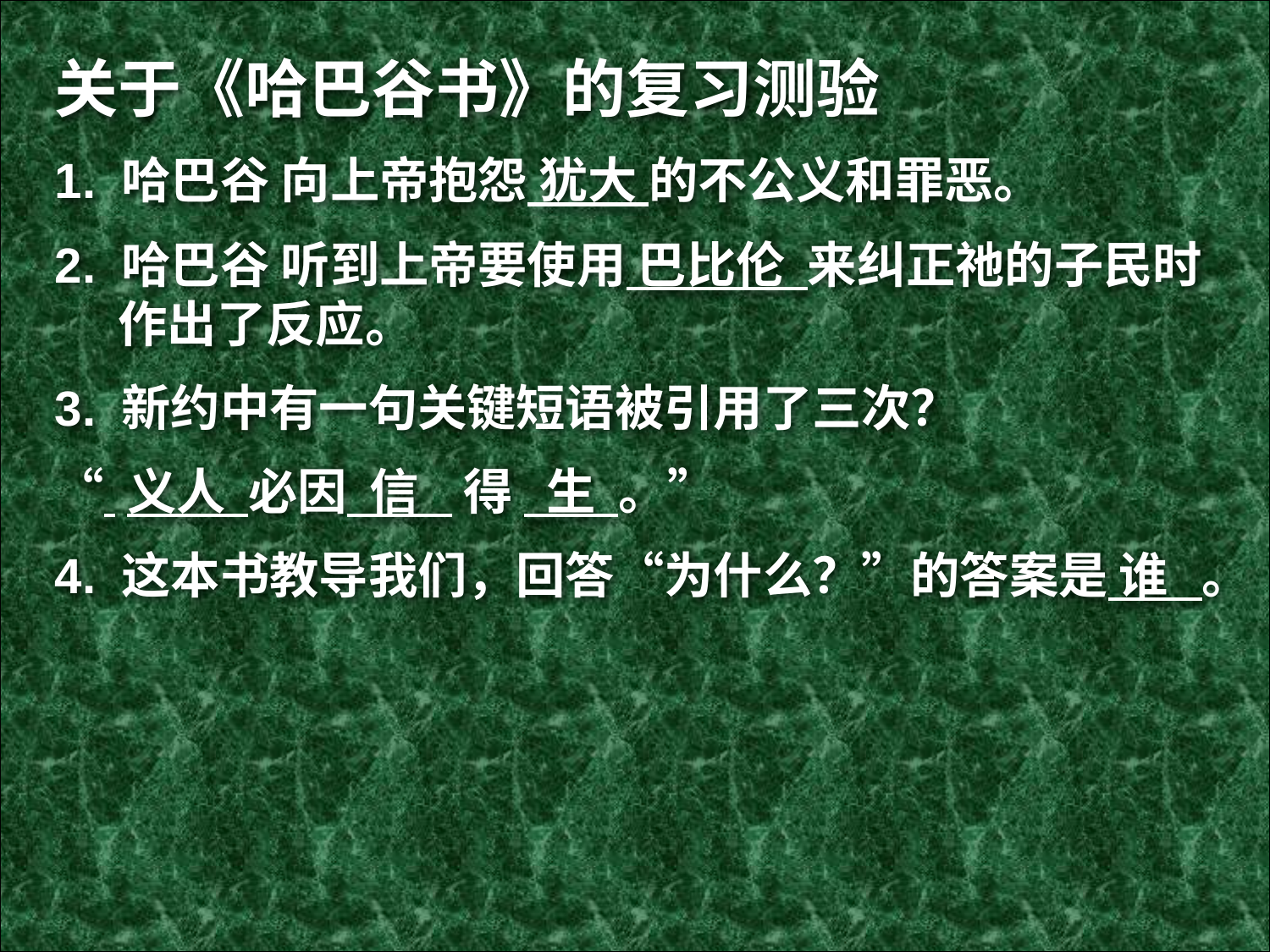

关于《哈巴谷书》的复习测验
1. 哈巴谷 向上帝抱怨 犹大 的不公义和罪恶。
2. 哈巴谷 听到上帝要使用 巴比伦  来纠正祂的子民时作出了反应。
3. 新约中有一句关键短语被引用了三次？
“ 义人  必因  信    得   生  。”
4. 这本书教导我们，回答“为什么？”的答案是 谁   。